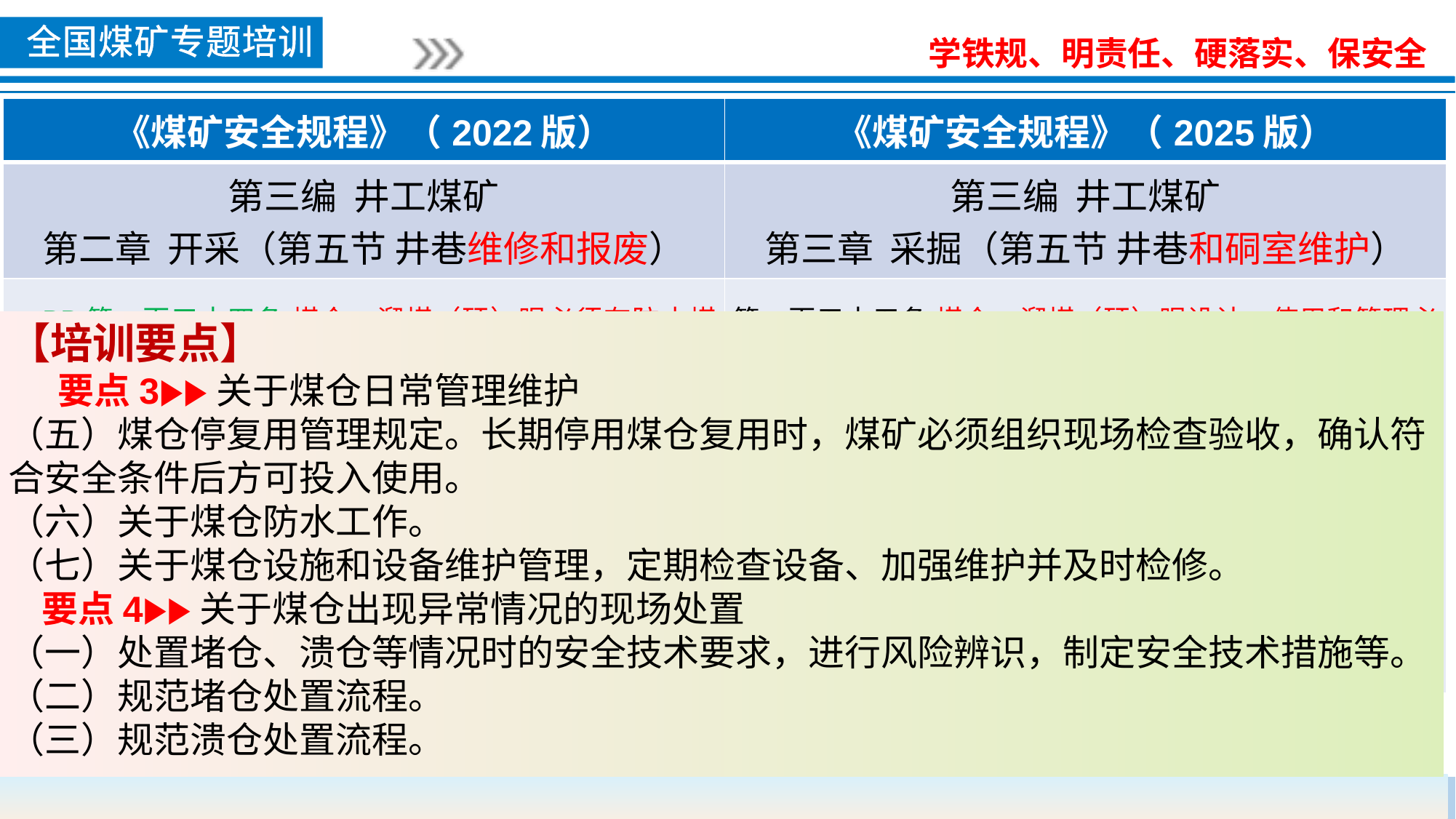

| 《煤矿安全规程》（2022版） | 《煤矿安全规程》（2025版） |
| --- | --- |
| 第三编 井工煤矿 第二章 开采（第五节 井巷维修和报废） | 第三编 井工煤矿 第三章 采掘（第五节 井巷和硐室维护） |
| BB第一百三十四条 煤仓、溜煤（矸）眼必须有防止煤（矸）堵塞的设施①。检查煤仓、溜煤（矸）眼和处理堵塞时，必须制定安全措施。处理堵塞时应当遵守本规程第三百六十条的规定②，严禁人员从下方进入。 严禁煤仓、溜煤（矸）眼兼做流水道。煤仓与溜煤（矸）眼内有淋水时，必须采取封堵疏干措施；没有得到妥善处理不得使用。 | 第一百五十五条 煤仓、溜煤（矸）眼设计、使用和管理必须遵守下列规定： （六）放煤硐室或者操作台严禁直接置于煤仓下口处，倾斜巷道严禁布置在巷道下山方向。推广应用给煤装置远程控制技术。 |
【培训要点】
     要点3▶▶关于煤仓日常管理维护
（五）煤仓停复用管理规定。长期停用煤仓复用时，煤矿必须组织现场检查验收，确认符
合安全条件后方可投入使用。
（六）关于煤仓防水工作。
（七）关于煤仓设施和设备维护管理，定期检查设备、加强维护并及时检修。
   要点4▶▶关于煤仓出现异常情况的现场处置
（一）处置堵仓、溃仓等情况时的安全技术要求，进行风险辨识，制定安全技术措施等。（二）规范堵仓处置流程。
（三）规范溃仓处置流程。